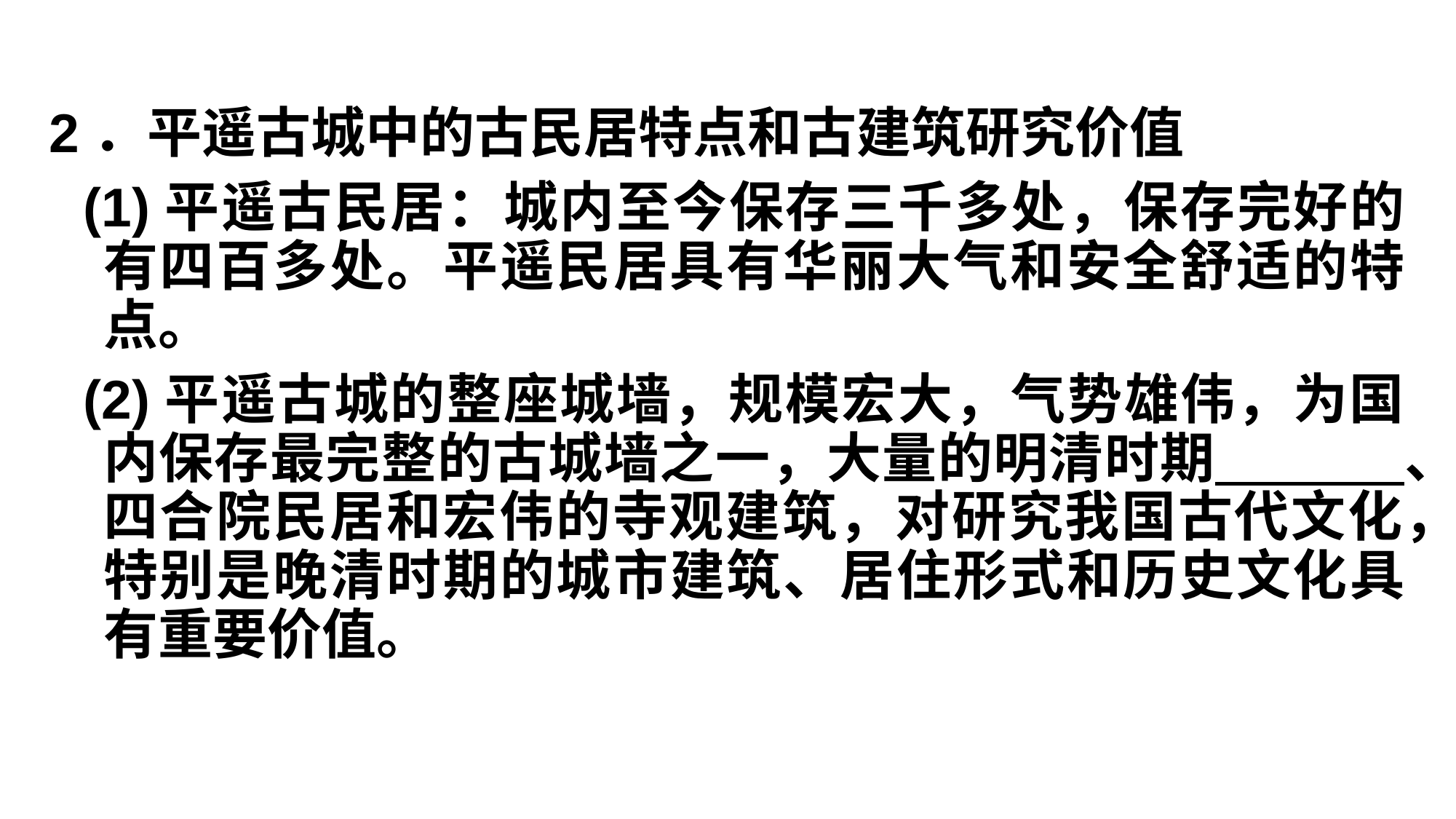

2．平遥古城中的古民居特点和古建筑研究价值
  (1)平遥古民居：城内至今保存三千多处，保存完好的有四百多处。平遥民居具有华丽大气和安全舒适的特点。
  (2)平遥古城的整座城墙，规模宏大，气势雄伟，为国内保存最完整的古城墙之一，大量的明清时期              、四合院民居和宏伟的寺观建筑，对研究我国古代文化，特别是晚清时期的城市建筑、居住形式和历史文化具有重要价值。